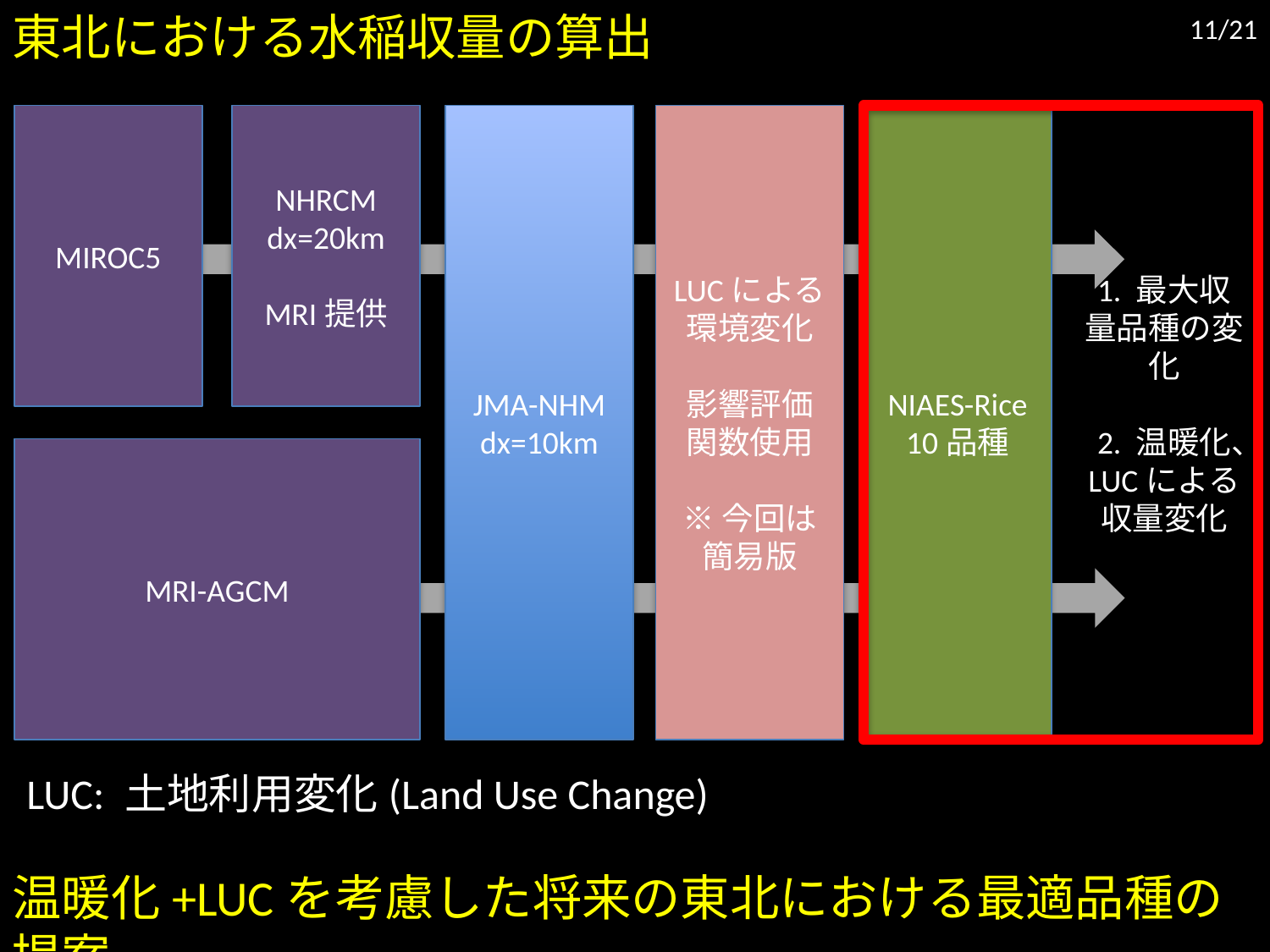

東北における水稲収量の算出
MIROC5
NHRCM
dx=20km

MRI提供
JMA-NHM
dx=10km
LUCによる
環境変化

影響評価
関数使用

※今回は
簡易版
NIAES-Rice
10品種

1. 最大収量品種の変化

2. 温暖化、LUCによる収量変化

MRI-AGCM

LUC: 土地利用変化(Land Use Change)
温暖化+LUCを考慮した将来の東北における最適品種の提案